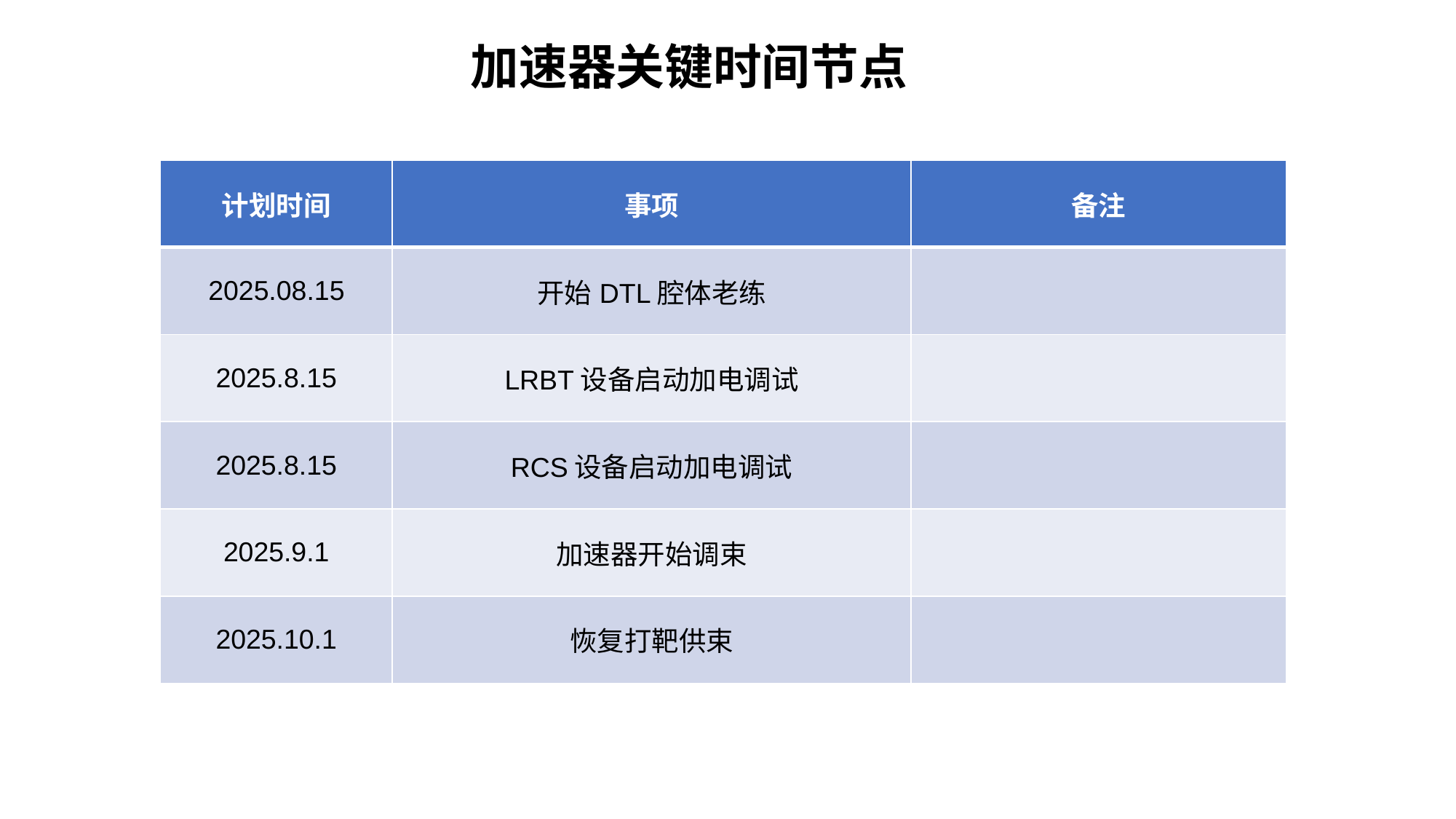

加速器关键时间节点
| 计划时间 | 事项 | 备注 |
| --- | --- | --- |
| 2025.08.15 | 开始DTL腔体老练 |  |
| 2025.8.15 | LRBT设备启动加电调试 |  |
| 2025.8.15 | RCS设备启动加电调试 |  |
| 2025.9.1 | 加速器开始调束 |  |
| 2025.10.1 | 恢复打靶供束 |  |